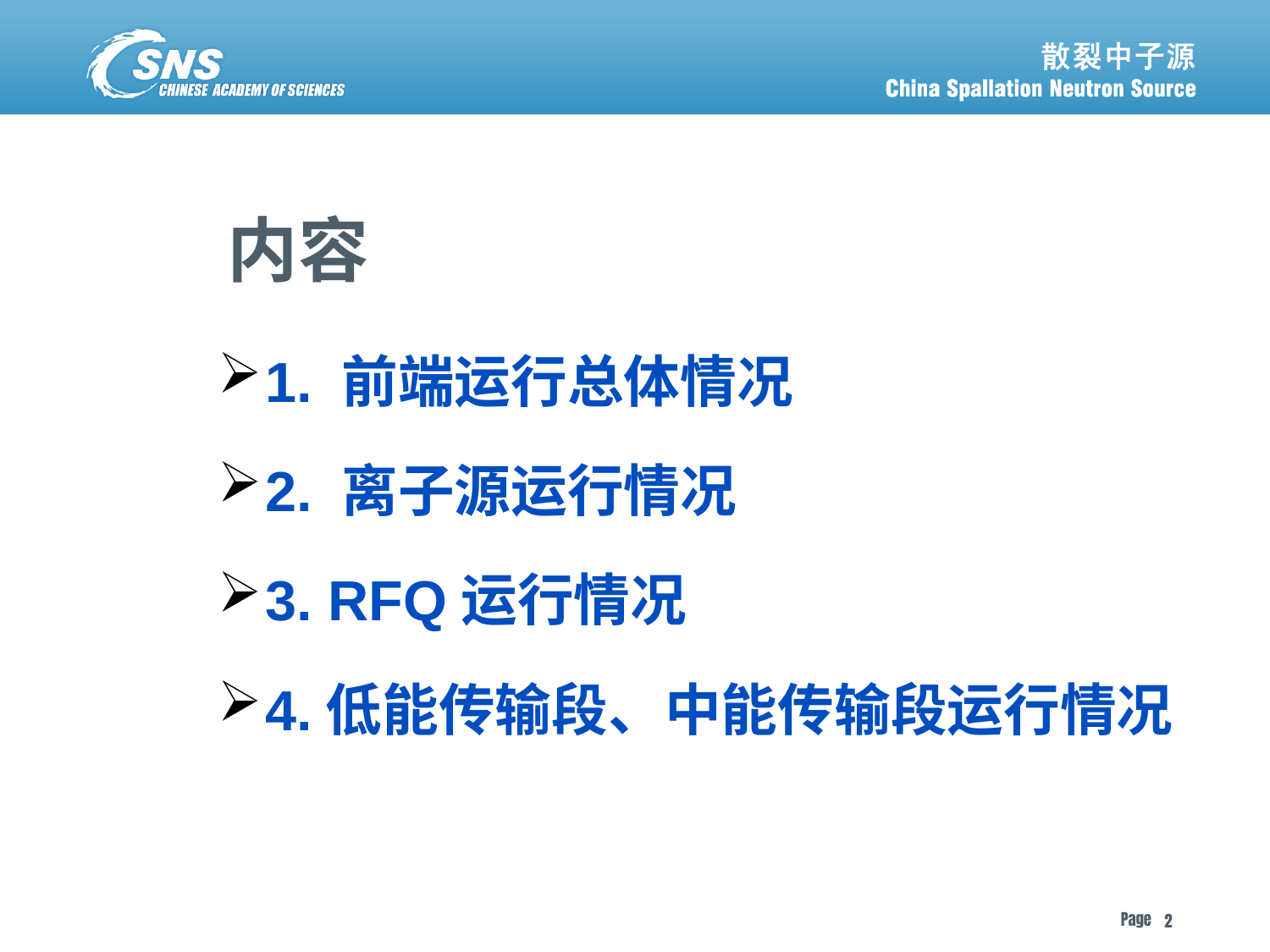

# 内容
1. 前端运行总体情况
2. 离子源运行情况
3. RFQ运行情况
4.低能传输段、中能传输段运行情况
2